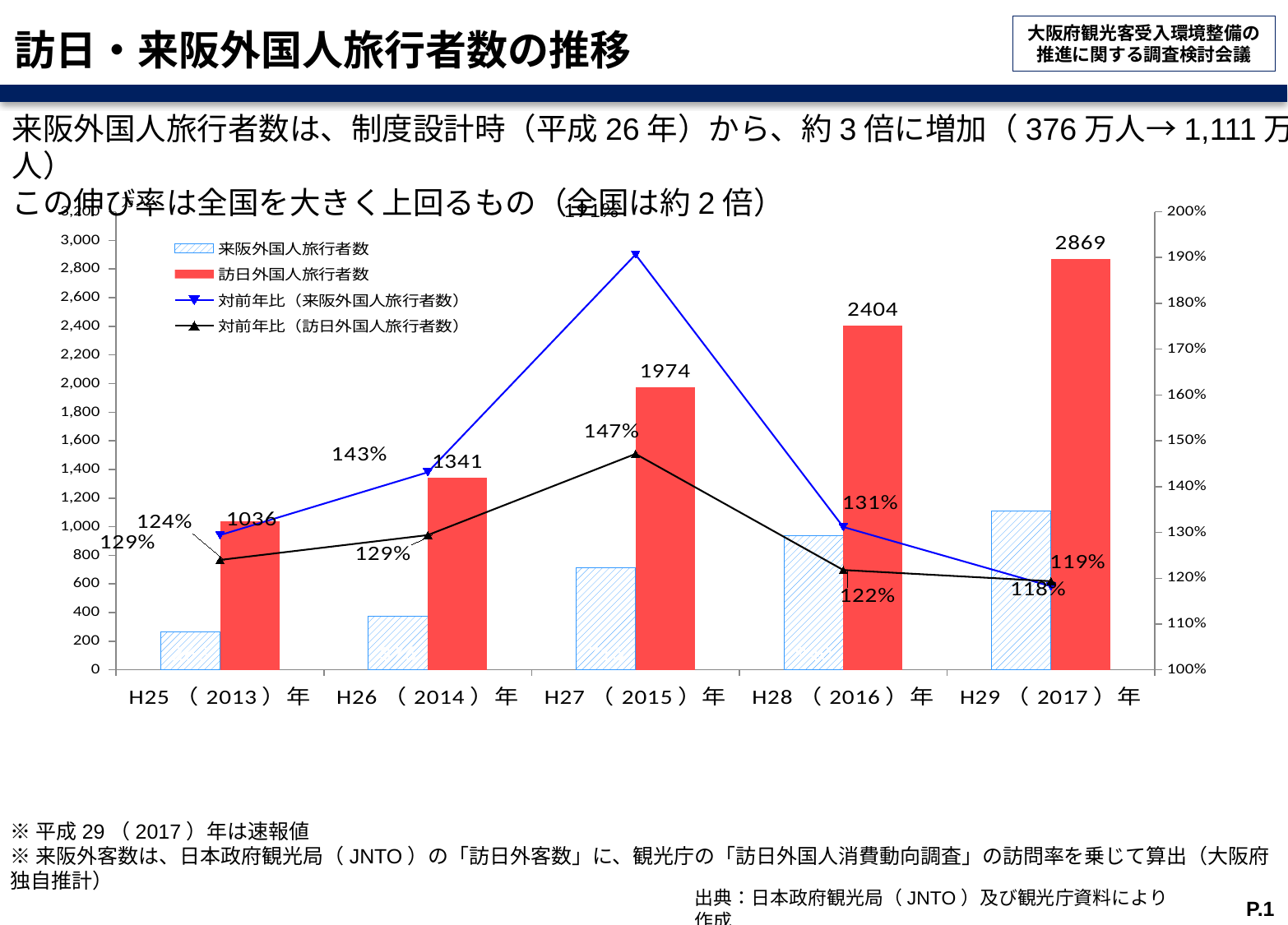

# 訪日・来阪外国人旅行者数の推移
来阪外国人旅行者数は、制度設計時（平成26年）から、約3倍に増加（376万人→1,111万人）
この伸び率は全国を大きく上回るもの（全国は約2倍）

### Chart

| Category | 来阪外国人旅行者数 | 訪日外国人旅行者数 | 対前年比（来阪外国人旅行者数） | 対前年比（訪日外国人旅行者数） |
|---|---|---|---|---|
| H25（2013）年 | 263.0 | 1036.0 | 1.2942633506418209 | 1.2399825079967288 |
| H26（2014）年 | 376.0 | 1341.0 | 1.4313850973508502 | 1.2942484801094258 |
| H27（2015）年 | 716.0 | 1974.0 | 1.9067208467550496 | 1.4714621506878125 |
| H28（2016）年 | 940.0 | 2404.0 | 1.3119252097686442 | 1.2179764831341338 |
| H29（2017）年 | 1111.0 | 2869.0 | 1.1823809569911155 | 1.1934799519128774 |
※平成29（2017）年は速報値
※来阪外客数は、日本政府観光局（JNTO）の「訪日外客数」に、観光庁の「訪日外国人消費動向調査」の訪問率を乗じて算出（大阪府独自推計）
出典：日本政府観光局（JNTO）及び観光庁資料により作成

P.1